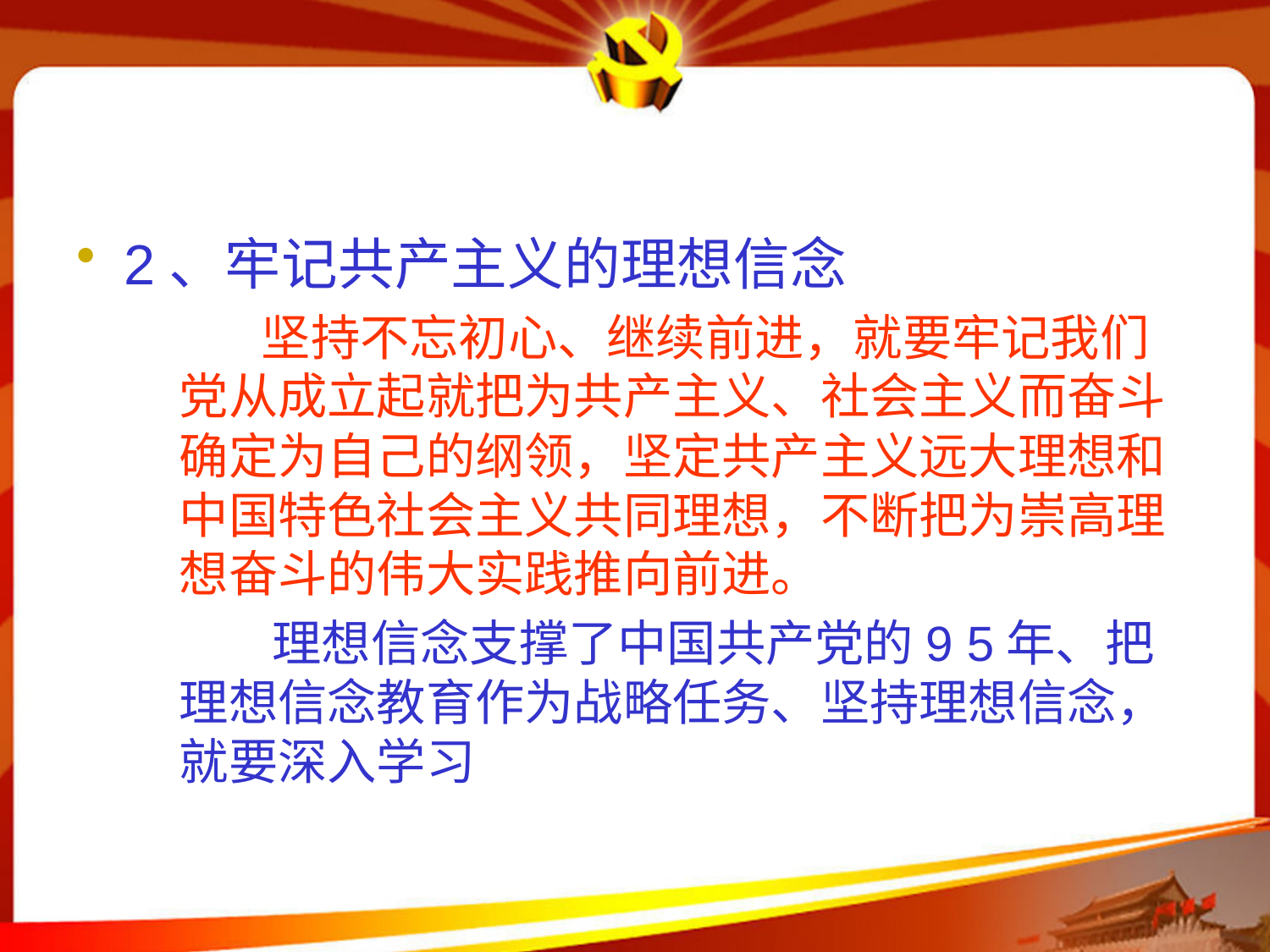

#
2、牢记共产主义的理想信念
          坚持不忘初心、继续前进，就要牢记我们党从成立起就把为共产主义、社会主义而奋斗确定为自己的纲领，坚定共产主义远大理想和中国特色社会主义共同理想，不断把为崇高理想奋斗的伟大实践推向前进。
           理想信念支撑了中国共产党的9 5年、把理想信念教育作为战略任务、坚持理想信念，就要深入学习